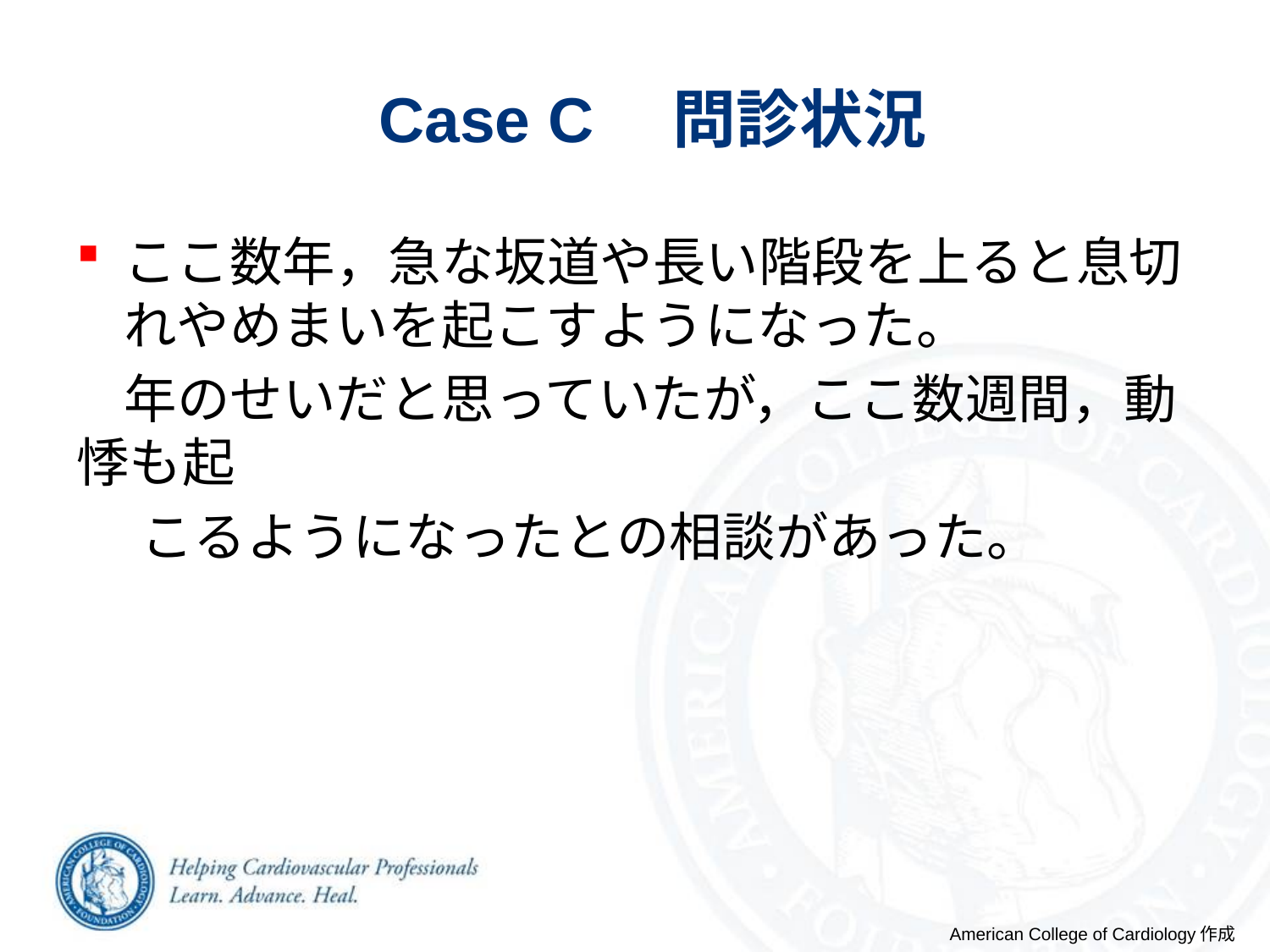

# Case C　問診状況
ここ数年，急な坂道や長い階段を上ると息切れやめまいを起こすようになった。
   年のせいだと思っていたが，ここ数週間，動悸も起
　 こるようになったとの相談があった。

American College of Cardiology作成